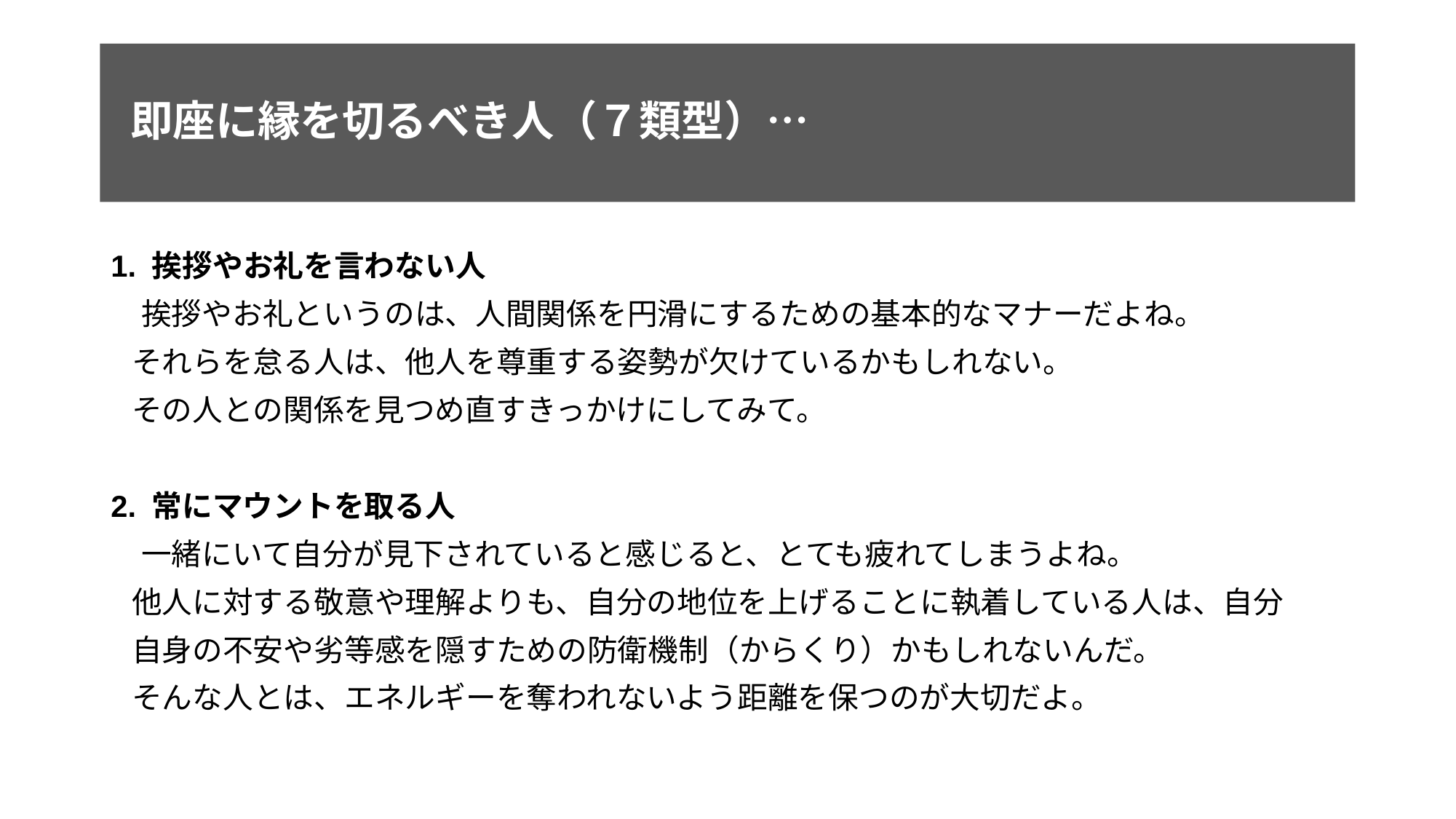

# 即座に縁を切るべき人（７類型）…
1. 挨拶やお礼を言わない人
　挨拶やお礼というのは、人間関係を円滑にするための基本的なマナーだよね。
  それらを怠る人は、他人を尊重する姿勢が欠けているかもしれない。
  その人との関係を見つめ直すきっかけにしてみて。

2. 常にマウントを取る人
　一緒にいて自分が見下されていると感じると、とても疲れてしまうよね。
  他人に対する敬意や理解よりも、自分の地位を上げることに執着している人は、自分
  自身の不安や劣等感を隠すための防衛機制（からくり）かもしれないんだ。
  そんな人とは、エネルギーを奪われないよう距離を保つのが大切だよ。